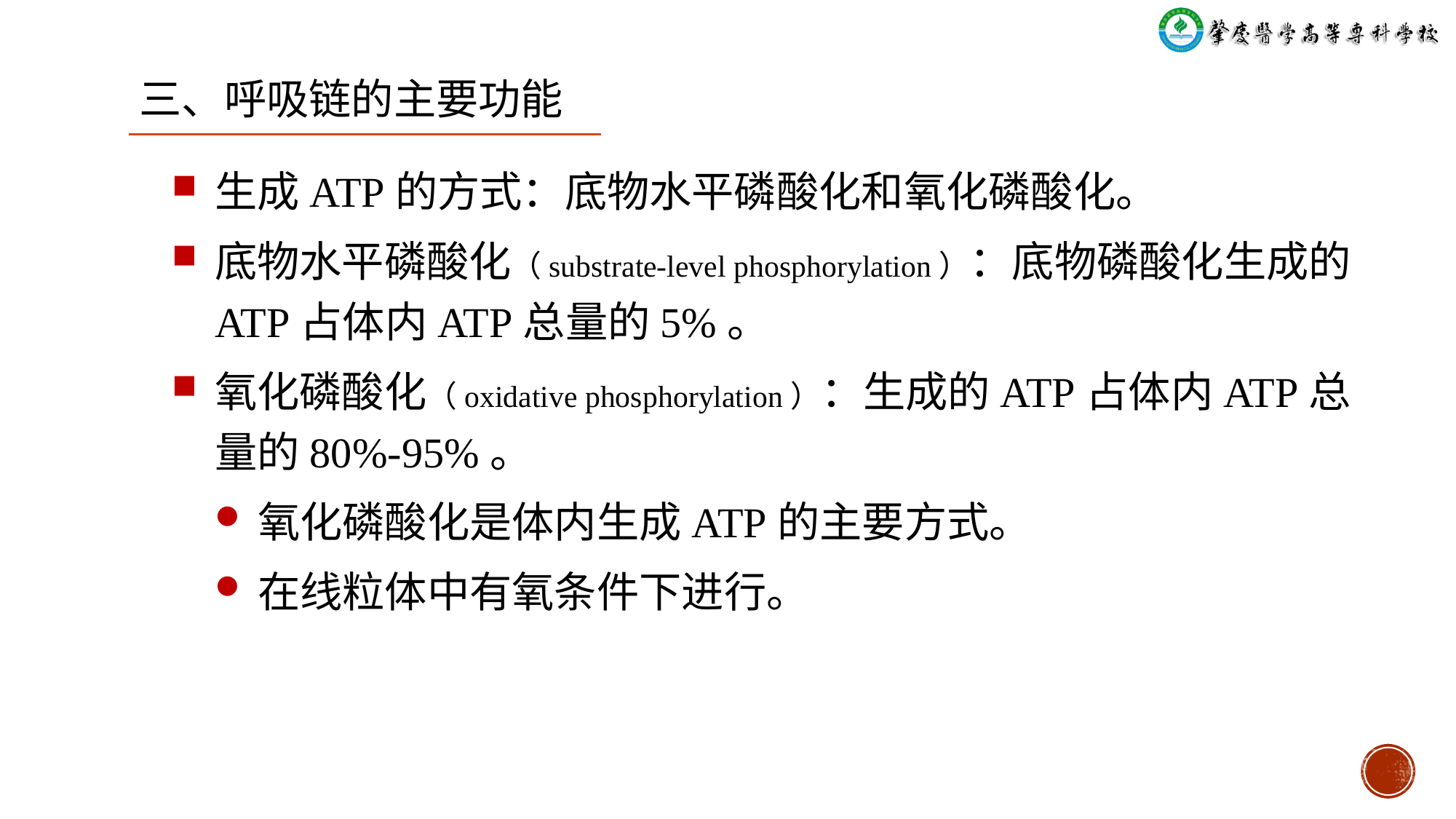

三、呼吸链的主要功能
生成ATP的方式：底物水平磷酸化和氧化磷酸化。
底物水平磷酸化（substrate-level phosphorylation）：底物磷酸化生成的ATP占体内ATP总量的5%。
氧化磷酸化（oxidative phosphorylation）：生成的ATP占体内ATP总量的80%-95%。
氧化磷酸化是体内生成ATP的主要方式。
在线粒体中有氧条件下进行。